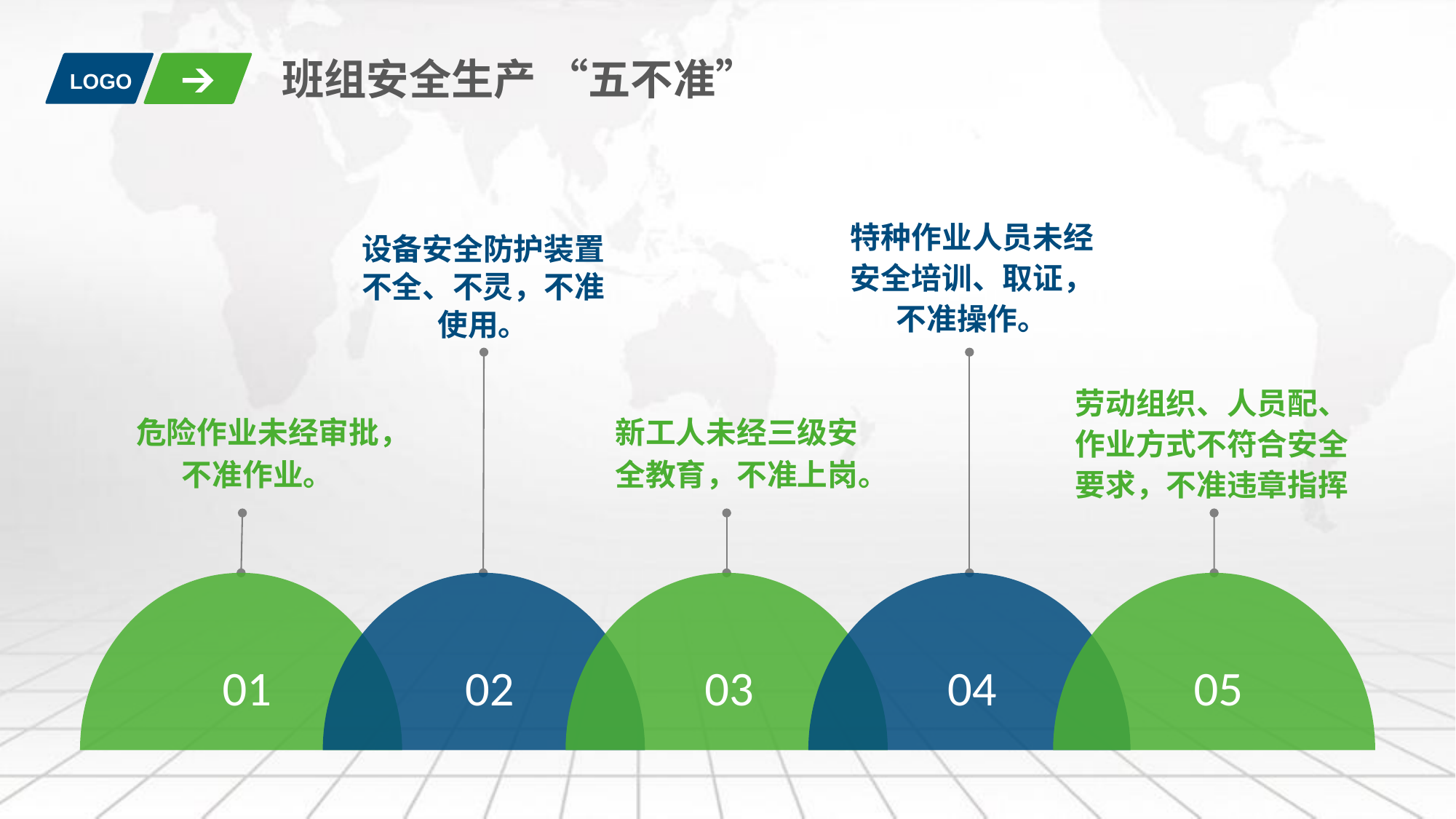

班组安全生产 “五不准”

LOGO

特种作业人员未经安全培训、取证，不准操作。
设备安全防护装置不全、不灵，不准使用。
劳动组织、人员配、作业方式不符合安全要求，不准违章指挥
危险作业未经审批，不准作业。
新工人未经三级安全教育，不准上岗。

01
02
03
04
05